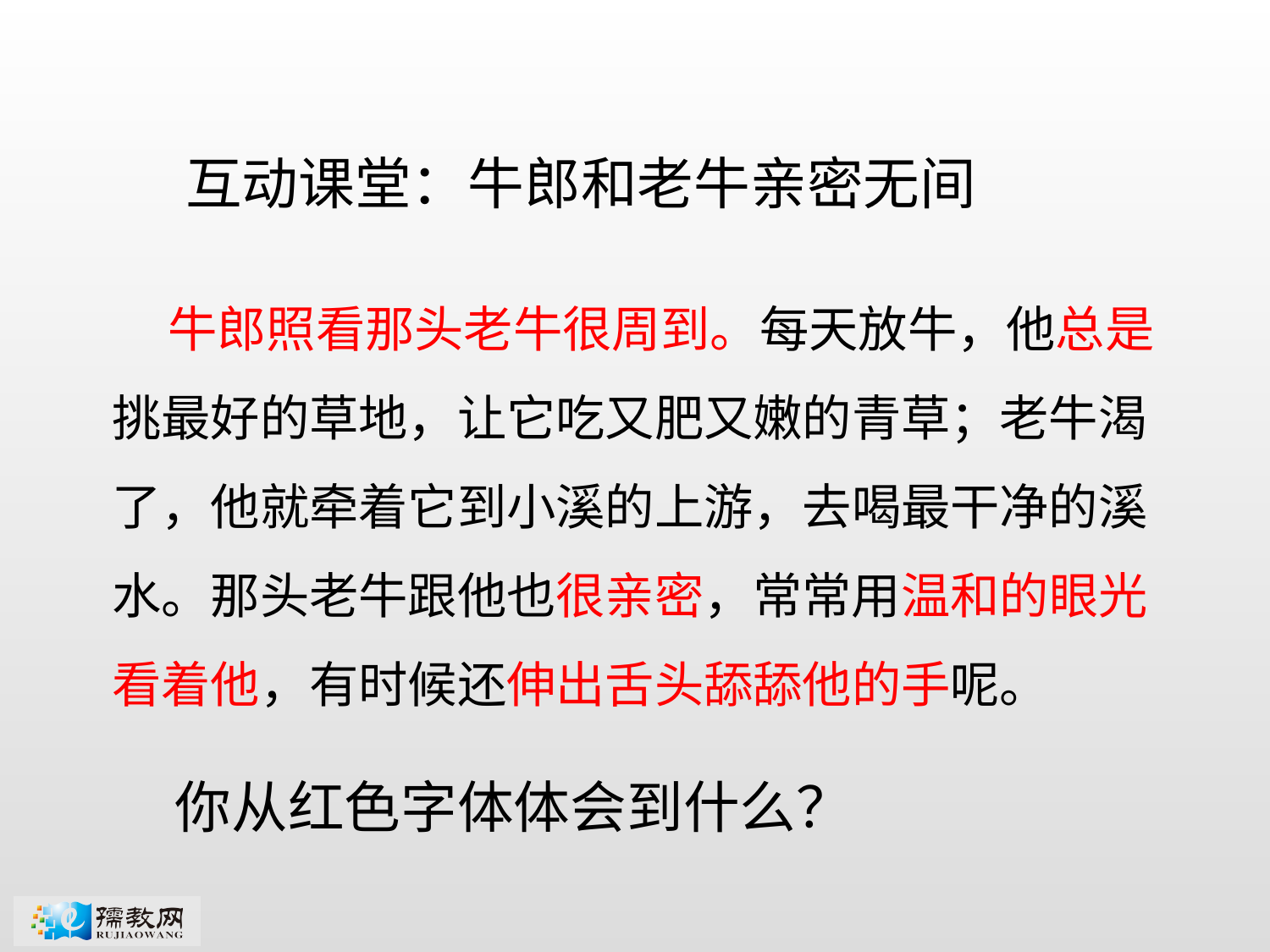

互动课堂：牛郎和老牛亲密无间
    牛郎照看那头老牛很周到。每天放牛，他总是挑最好的草地，让它吃又肥又嫩的青草；老牛渴了，他就牵着它到小溪的上游，去喝最干净的溪水。那头老牛跟他也很亲密，常常用温和的眼光看着他，有时候还伸出舌头舔舔他的手呢。

你从红色字体体会到什么？